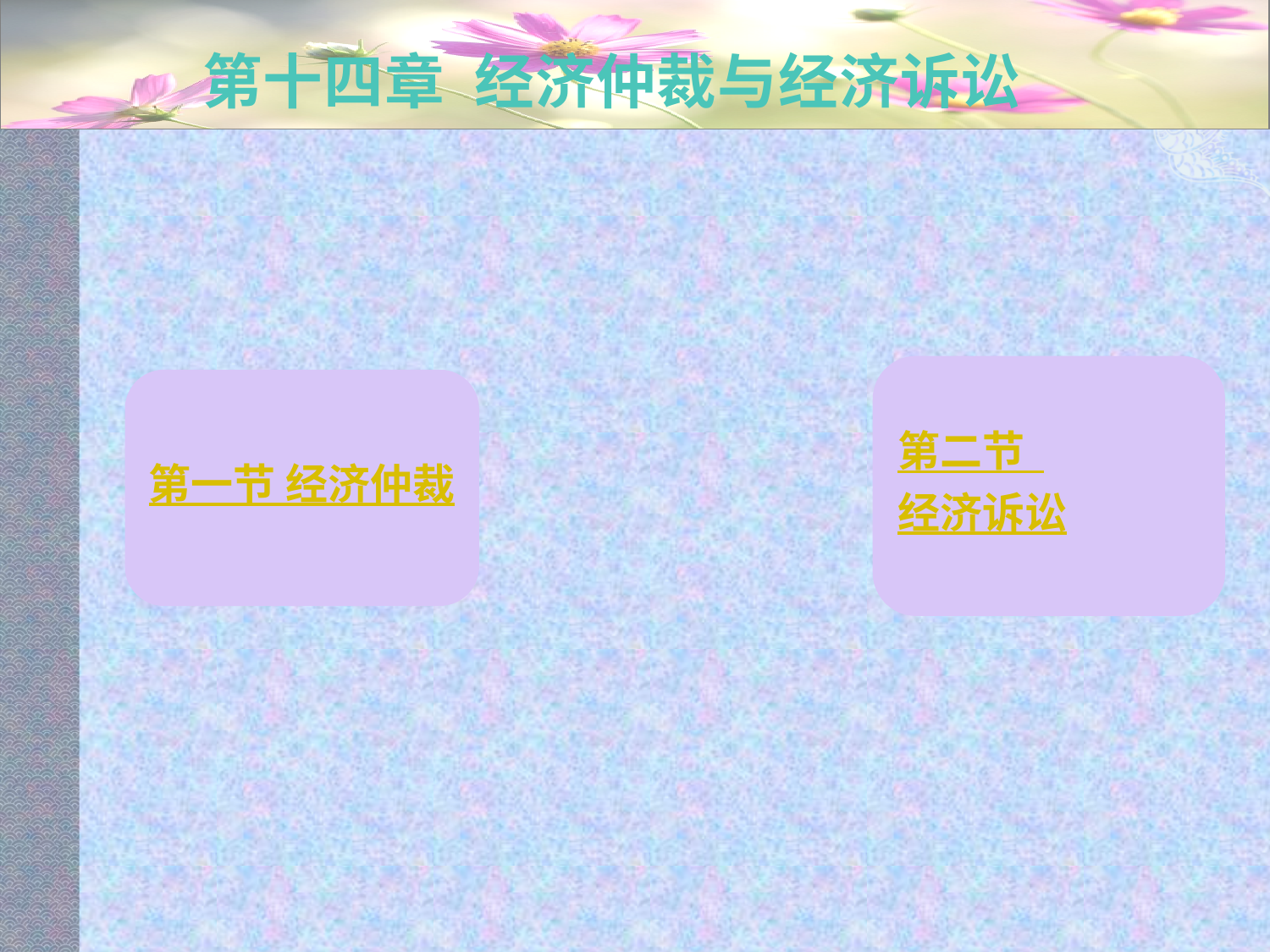

# 第十四章  经济仲裁与经济诉讼
第二节  经济诉讼
第一节 经济仲裁